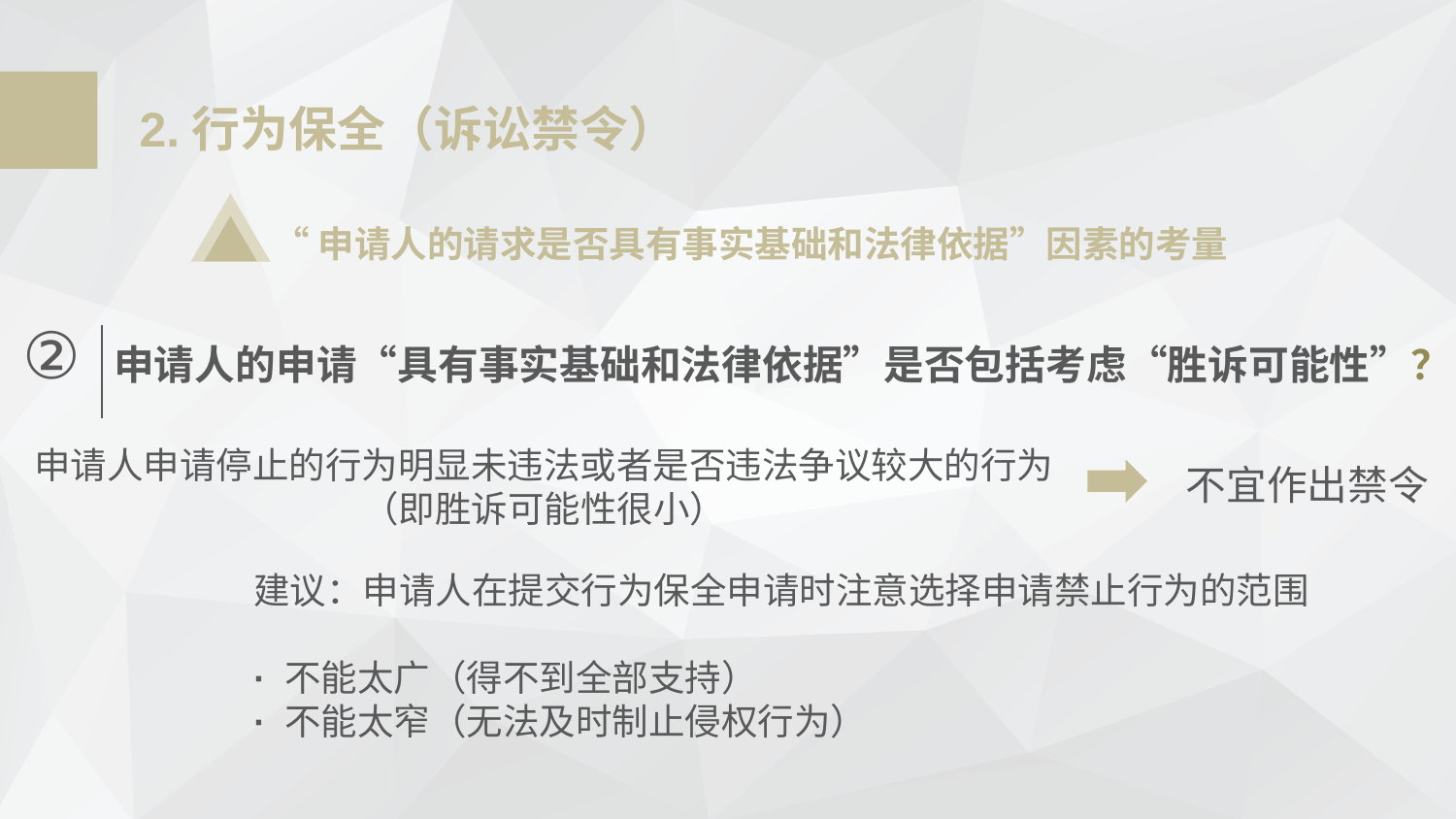

2.行为保全（诉讼禁令）

“申请人的请求是否具有事实基础和法律依据”因素的考量
②
申请人的申请“具有事实基础和法律依据”是否包括考虑“胜诉可能性”？
申请人申请停止的行为明显未违法或者是否违法争议较大的行为
（即胜诉可能性很小）
不宜作出禁令

建议：申请人在提交行为保全申请时注意选择申请禁止行为的范围

· 不能太广（得不到全部支持）
· 不能太窄（无法及时制止侵权行为）